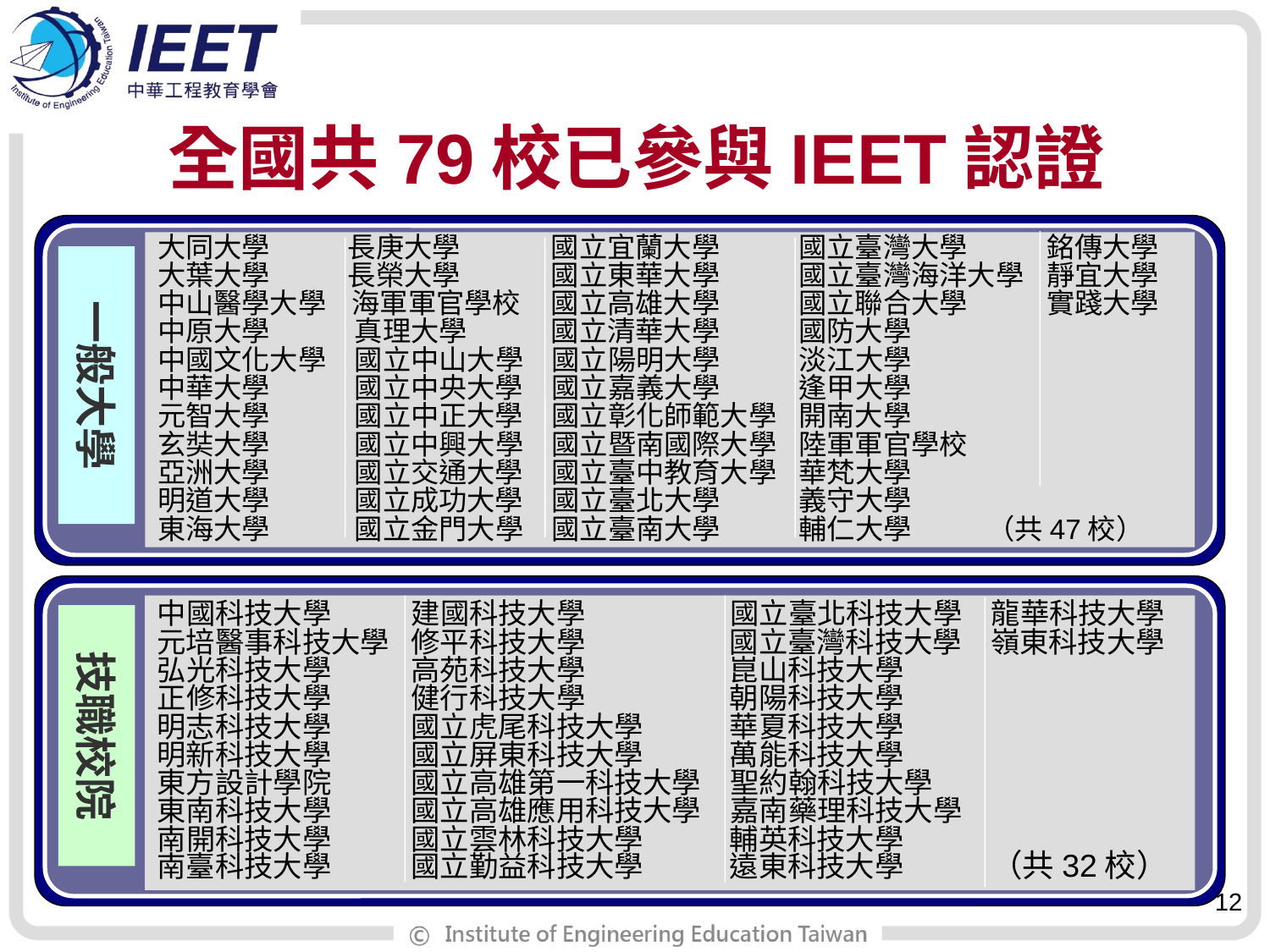

# 全國共79校已參與IEET認證

大同大學	          長庚大學	  國立宜蘭大學	 國立臺灣大學	銘傳大學
大葉大學	          長榮大學	  國立東華大學	 國立臺灣海洋大學 	靜宜大學
中山醫學大學    海軍軍官學校	  國立高雄大學	 國立聯合大學	實踐大學
中原大學　　　真理大學	  國立清華大學	 國防大學
中國文化大學　國立中山大學　國立陽明大學	 淡江大學
中華大學　　　國立中央大學　國立嘉義大學	 逢甲大學
元智大學　　　國立中正大學　國立彰化師範大學	 開南大學
玄奘大學　　　國立中興大學　國立暨南國際大學	 陸軍軍官學校
亞洲大學　　　國立交通大學　國立臺中教育大學	 華梵大學
明道大學　　　國立成功大學　國立臺北大學	 義守大學
東海大學　　　國立金門大學　國立臺南大學	 輔仁大學  　　 （共47校）
一般大學

技職校院
中國科技大學	建國科技大學　　　　　國立臺北科技大學　龍華科技大學
元培醫事科技大學	修平科技大學	 　　國立臺灣科技大學　嶺東科技大學
弘光科技大學	高苑科技大學	 　　崑山科技大學
正修科技大學	健行科技大學	 　　朝陽科技大學
明志科技大學	國立虎尾科技大學	 　　華夏科技大學
明新科技大學	國立屏東科技大學	 　　萬能科技大學
東方設計學院	國立高雄第一科技大學　聖約翰科技大學
東南科技大學	國立高雄應用科技大學　嘉南藥理科技大學
南開科技大學	國立雲林科技大學	 　　輔英科技大學
南臺科技大學	國立勤益科技大學	 　　遠東科技大學　　　（共32校）

12